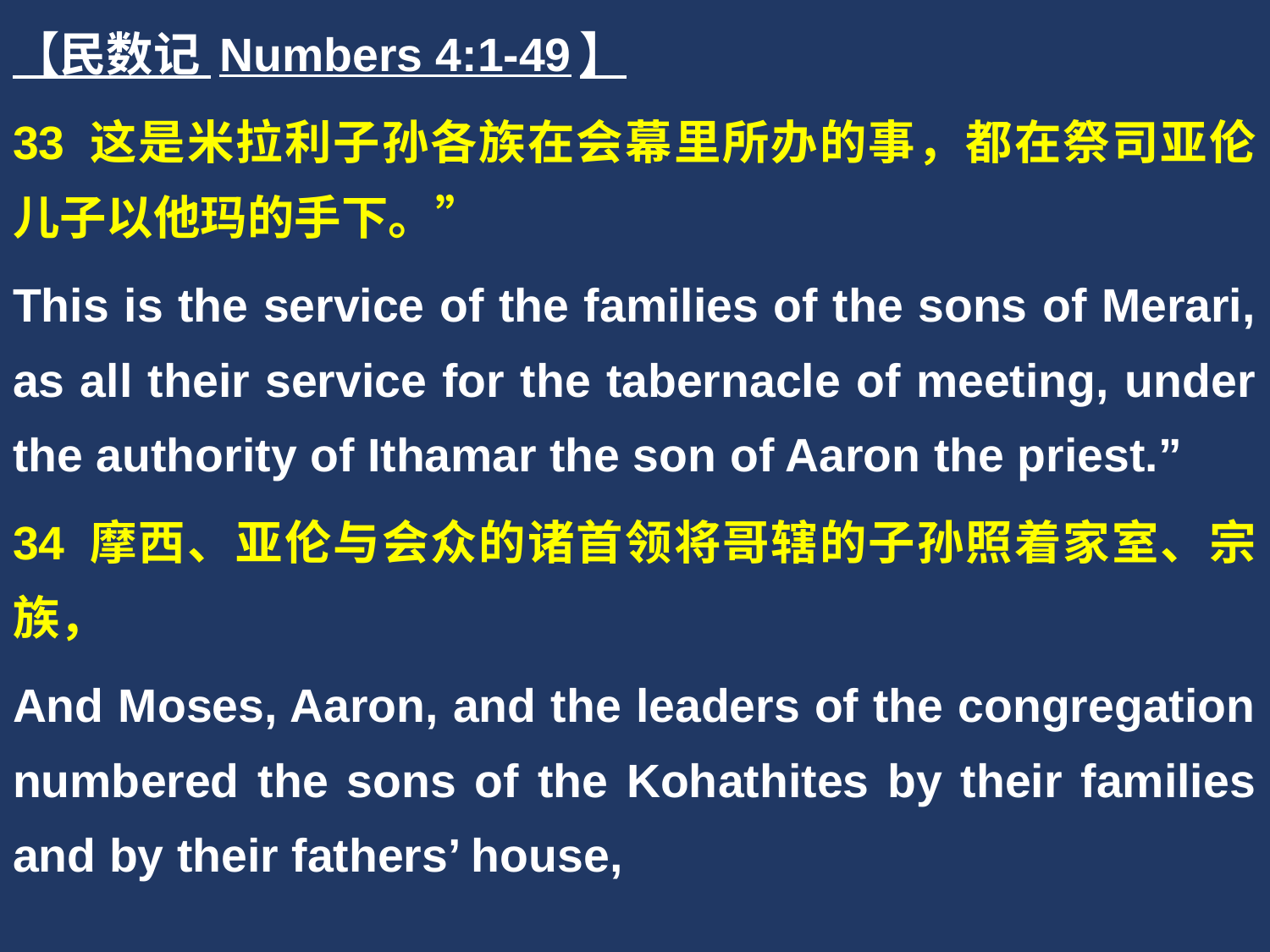

【民数记 Numbers 4:1-49】
33 这是米拉利子孙各族在会幕里所办的事，都在祭司亚伦儿子以他玛的手下。”
This is the service of the families of the sons of Merari, as all their service for the tabernacle of meeting, under the authority of Ithamar the son of Aaron the priest.”
34 摩西、亚伦与会众的诸首领将哥辖的子孙照着家室、宗族，
And Moses, Aaron, and the leaders of the congregation numbered the sons of the Kohathites by their families and by their fathers’ house,